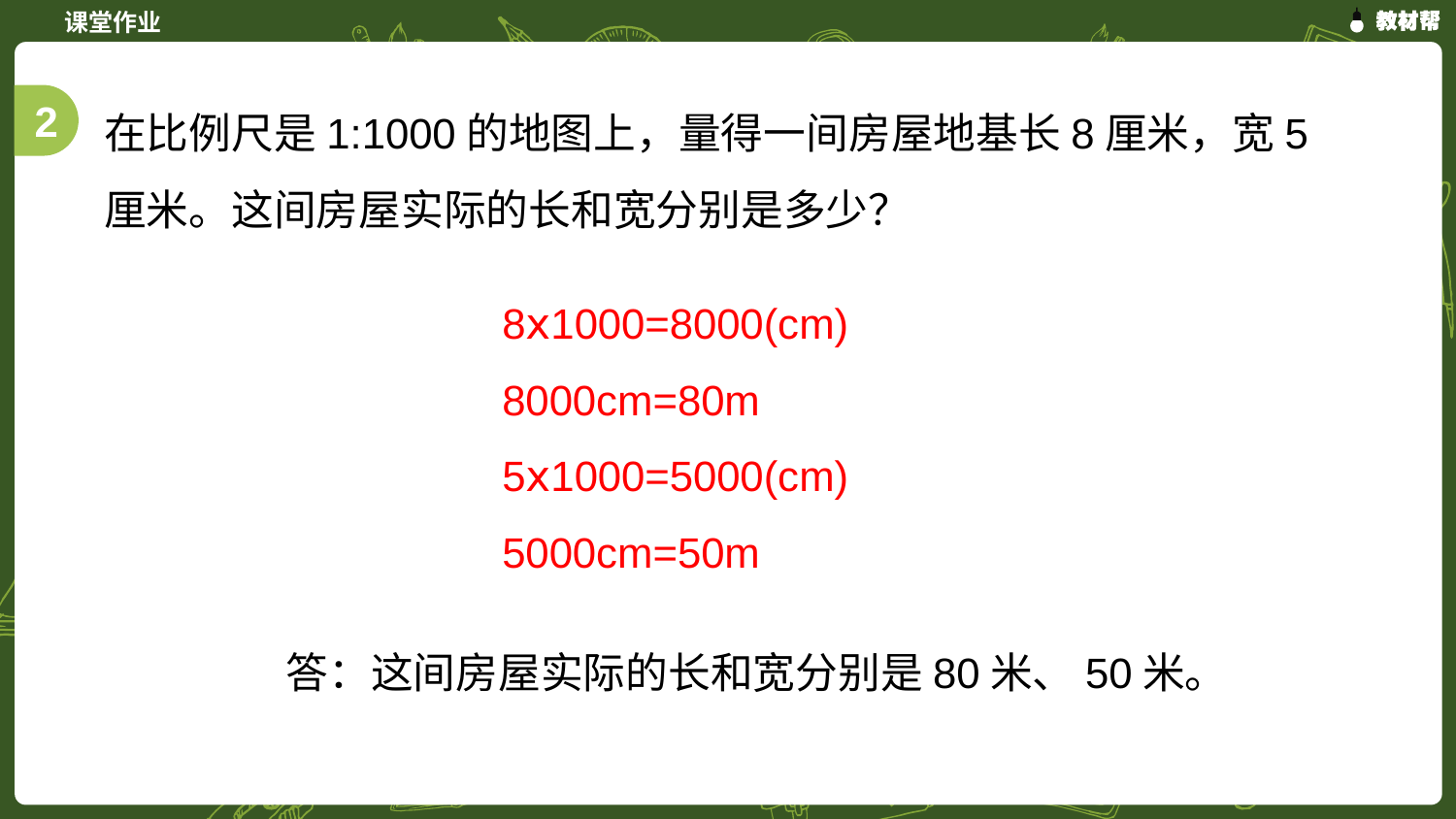

在比例尺是1:1000的地图上，量得一间房屋地基长8厘米，宽5厘米。这间房屋实际的长和宽分别是多少？
2
8ⅹ1000=8000(cm)
8000cm=80m
5ⅹ1000=5000(cm)
5000cm=50m
答：这间房屋实际的长和宽分别是80米、50米。